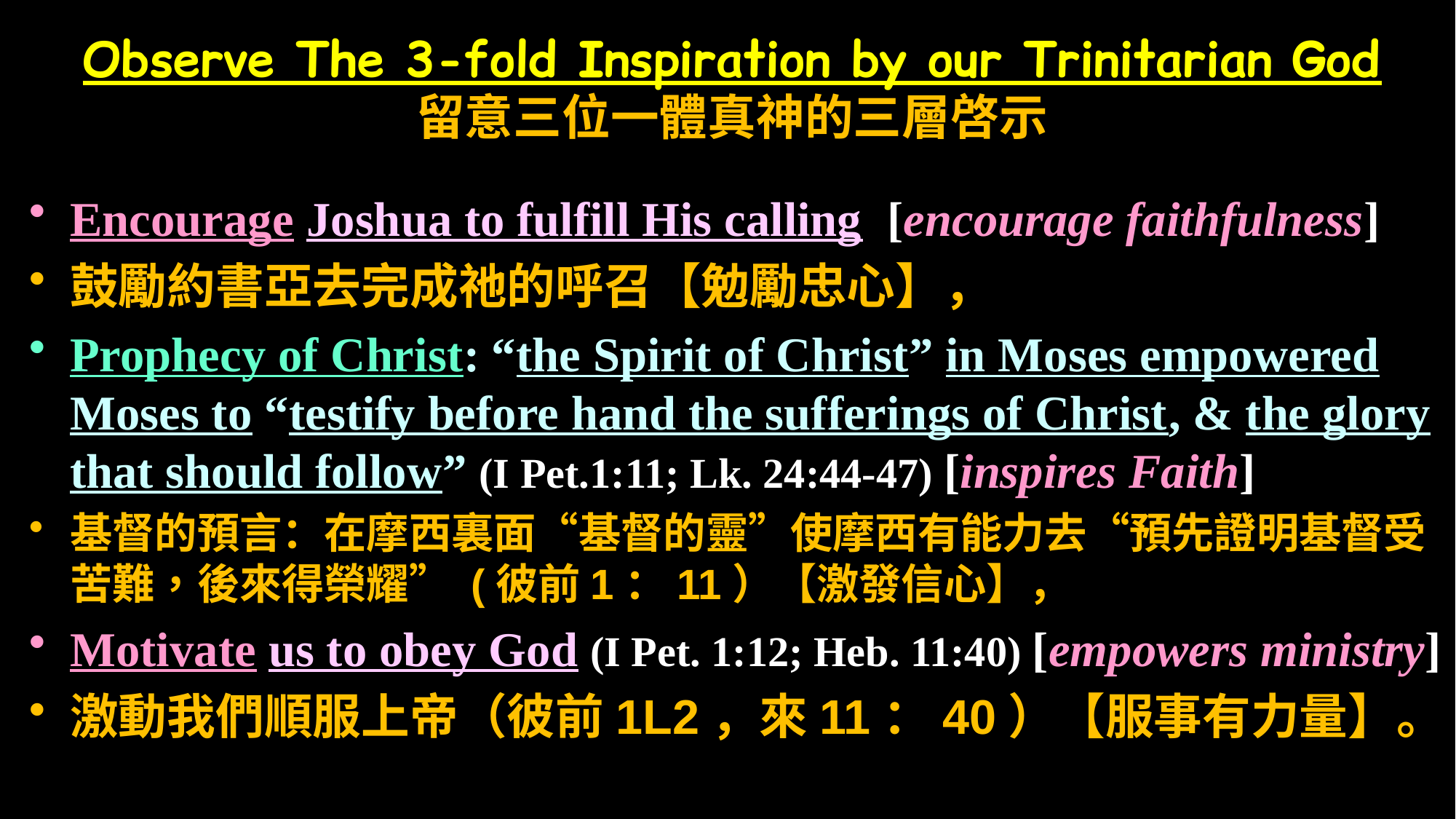

# Observe The 3-fold Inspiration by our Trinitarian God 留意三位一體真神的三層啓示
Encourage Joshua to fulfill His calling  [encourage faithfulness]
鼓勵約書亞去完成祂的呼召【勉勵忠心】，
Prophecy of Christ: “the Spirit of Christ” in Moses empowered Moses to “testify before hand the sufferings of Christ, & the glory that should follow” (I Pet.1:11; Lk. 24:44-47) [inspires Faith]
基督的預言：在摩西裏面“基督的靈”使摩西有能力去“預先證明基督受苦難，後來得榮耀” (彼前1：11）【激發信心】，
Motivate us to obey God (I Pet. 1:12; Heb. 11:40) [empowers ministry]
激動我們順服上帝（彼前1L2，來11：40）【服事有力量】。